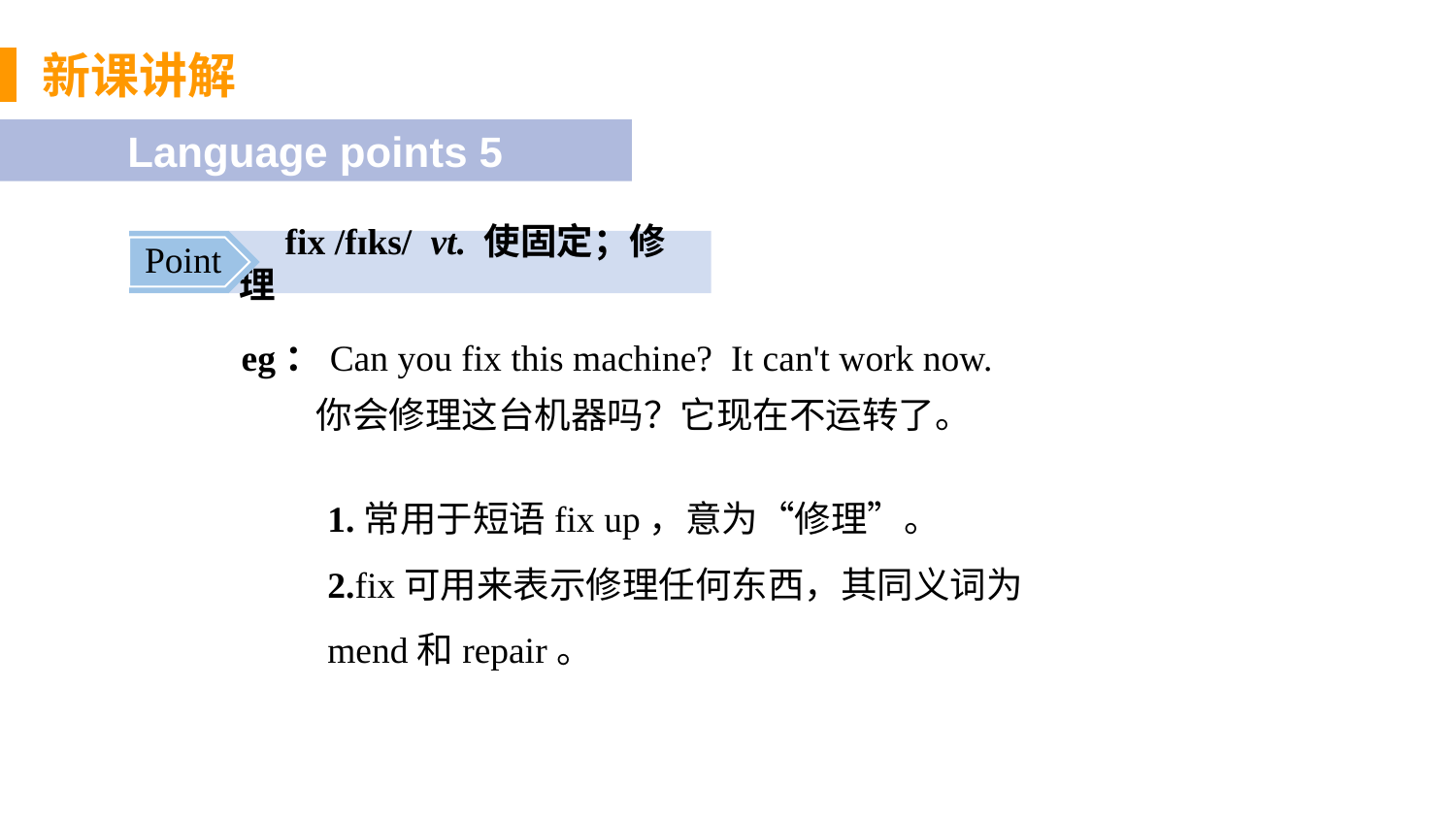

新课讲解

Language points 5

     fix /fɪks/  vt. 使固定；修理

Point

eg：Can you fix this machine?  It can't work now.
        你会修理这台机器吗？它现在不运转了。
1.常用于短语fix up，意为“修理”。
2.fix可用来表示修理任何东西，其同义词为mend和repair。